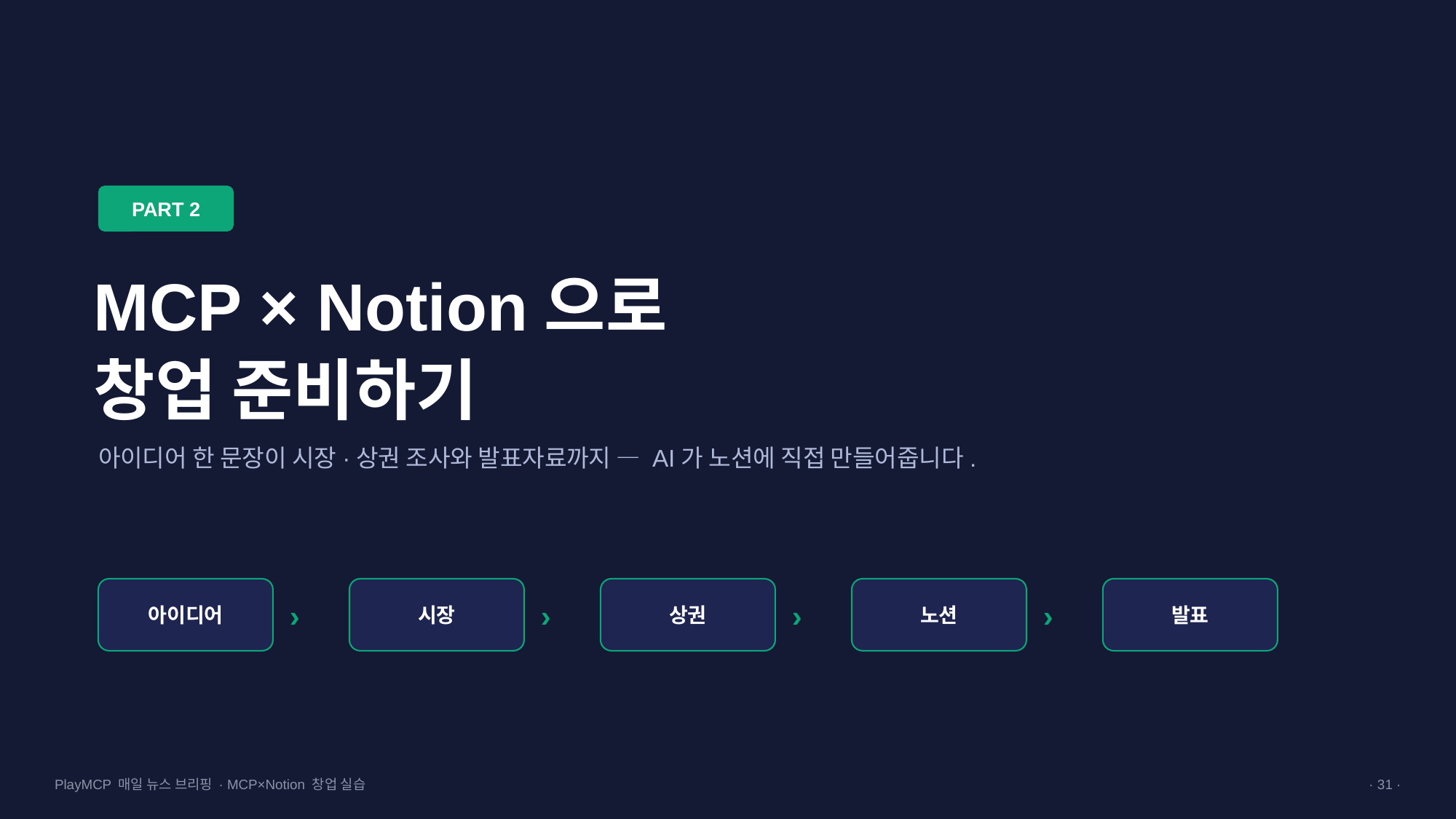

PART 2
MCP × Notion으로
창업 준비하기
아이디어 한 문장이 시장·상권 조사와 발표자료까지 — AI가 노션에 직접 만들어줍니다.

아이디어
›

시장
›

상권
›

노션
›

발표
PlayMCP 매일 뉴스 브리핑 · MCP×Notion 창업 실습
· 31 ·